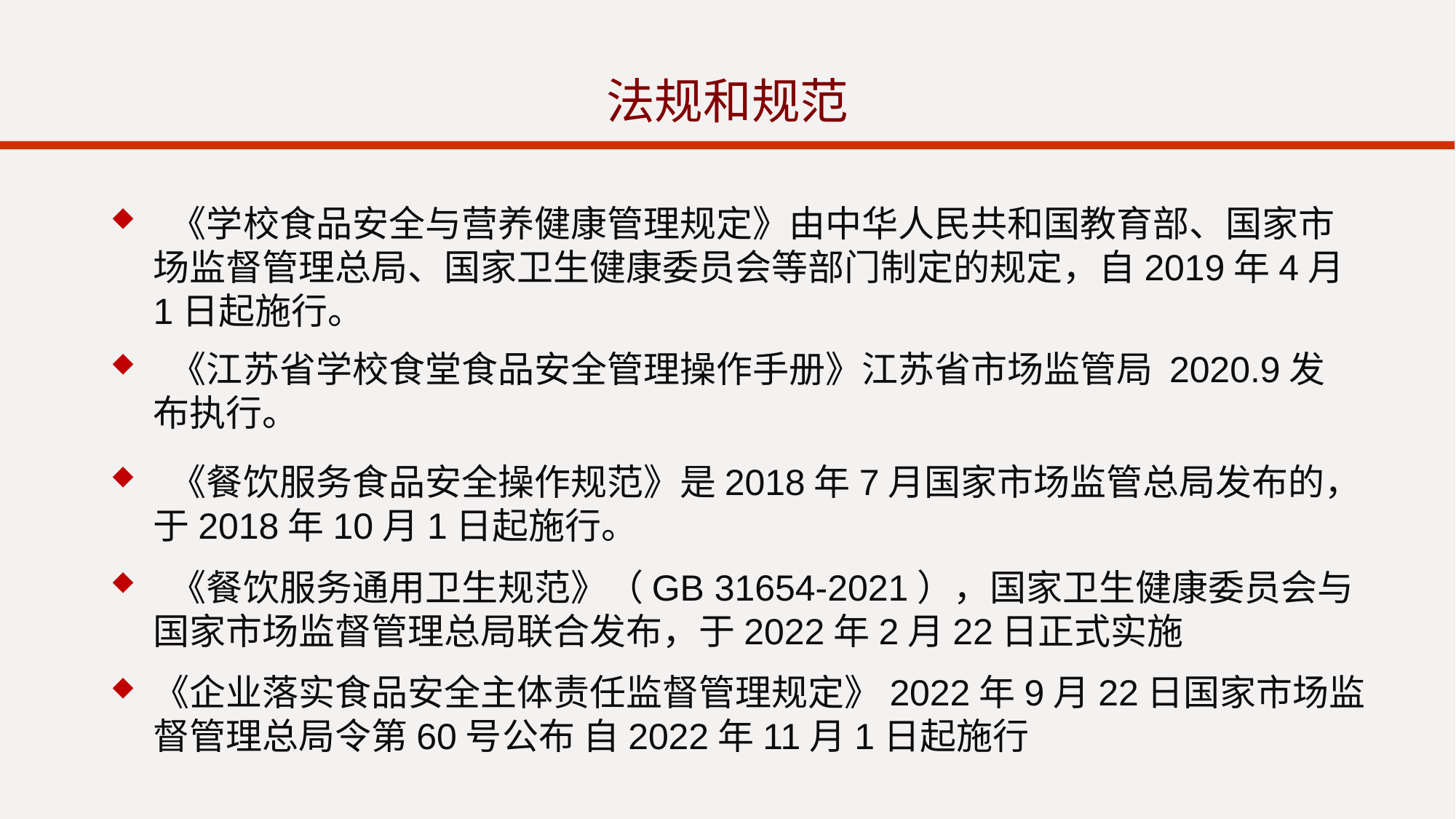

法规和规范
 《学校食品安全与营养健康管理规定》由中华人民共和国教育部、国家市场监督管理总局、国家卫生健康委员会等部门制定的规定，自2019年4月1日起施行。
 《江苏省学校食堂食品安全管理操作手册》江苏省市场监管局 2020.9发布执行。
 《餐饮服务食品安全操作规范》是2018年7月国家市场监管总局发布的，于2018年10月1日起施行。
 《餐饮服务通用卫生规范》（GB 31654-2021），国家卫生健康委员会与国家市场监督管理总局联合发布，于2022年2月22日正式实施
《企业落实食品安全主体责任监督管理规定》2022年9月22日国家市场监督管理总局令第60号公布 自2022年11月1日起施行